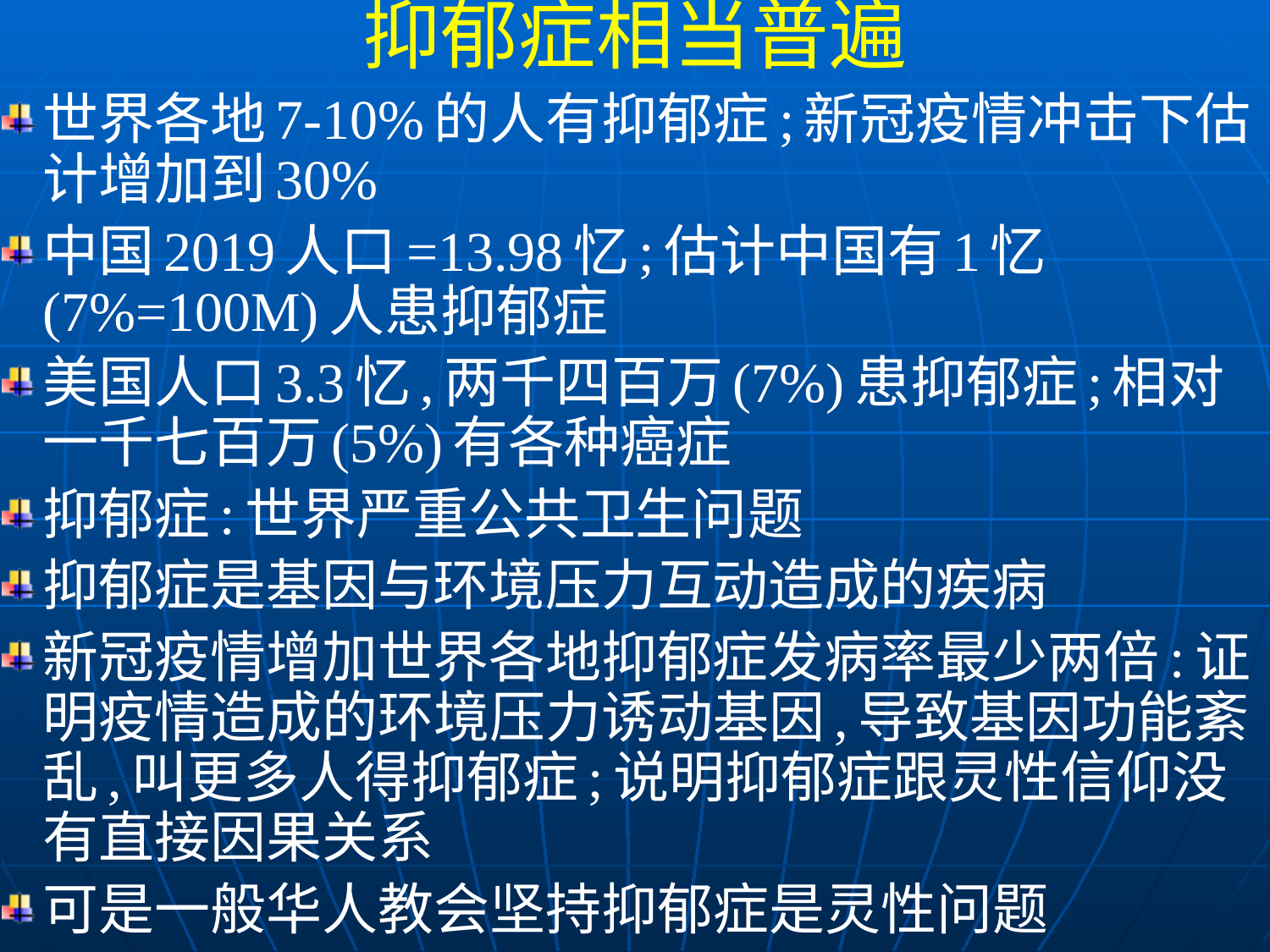

抑郁症相当普遍
世界各地7-10%的人有抑郁症;新冠疫情冲击下估计增加到30%
中国2019人口=13.98忆;估计中国有1忆(7%=100M)人患抑郁症
美国人口3.3忆,两千四百万(7%)患抑郁症;相对一千七百万(5%)有各种癌症
抑郁症:世界严重公共卫生问题
抑郁症是基因与环境压力互动造成的疾病
新冠疫情增加世界各地抑郁症发病率最少两倍:证明疫情造成的环境压力诱动基因,导致基因功能紊乱,叫更多人得抑郁症;说明抑郁症跟灵性信仰没有直接因果关系
可是一般华人教会坚持抑郁症是灵性问题